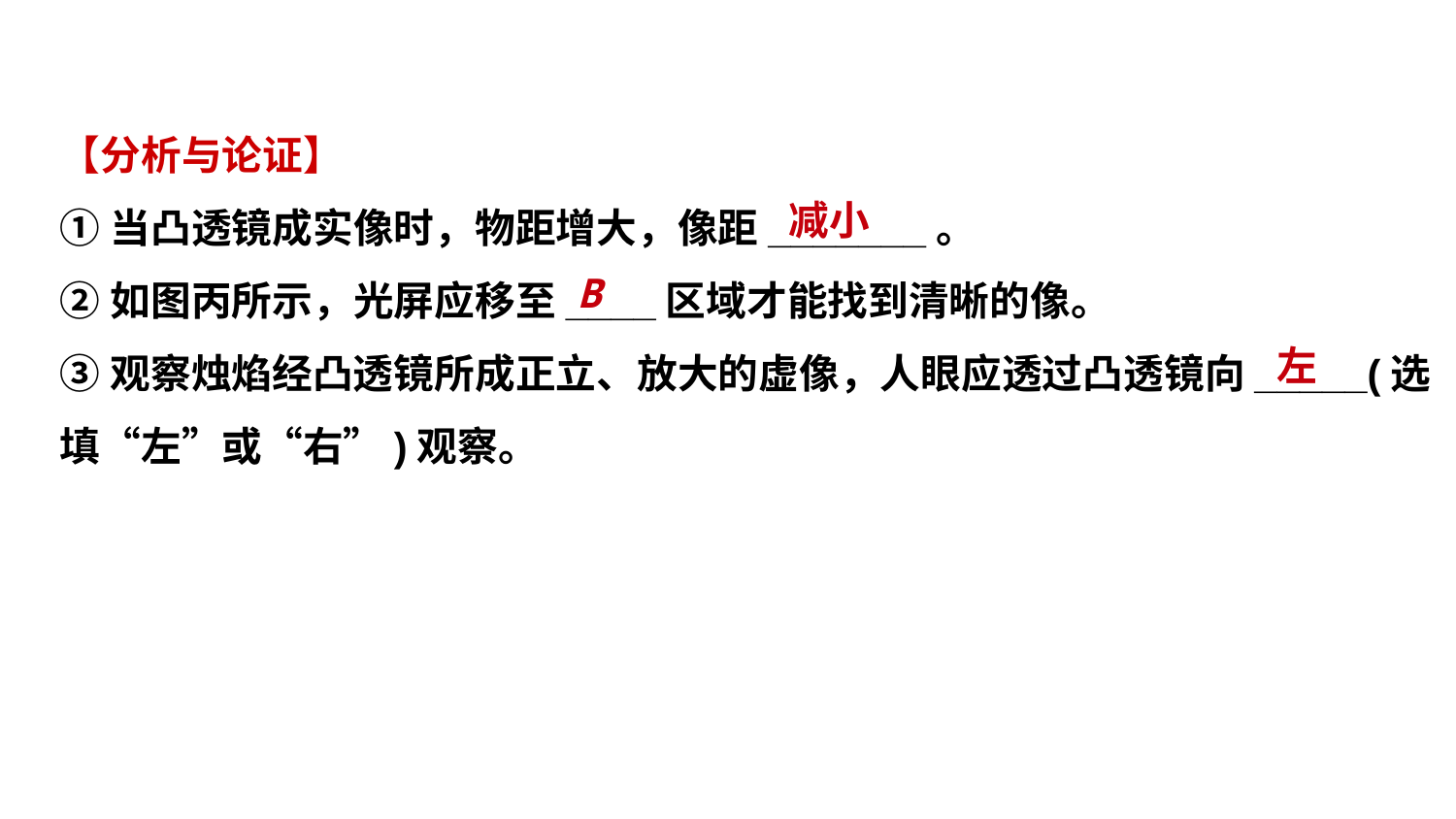

【分析与论证】
①当凸透镜成实像时，物距增大，像距_______。
②如图丙所示，光屏应移至____区域才能找到清晰的像。
③观察烛焰经凸透镜所成正立、放大的虚像，人眼应透过凸透镜向_____(选
填“左”或“右”)观察。
 减小
 B
 左